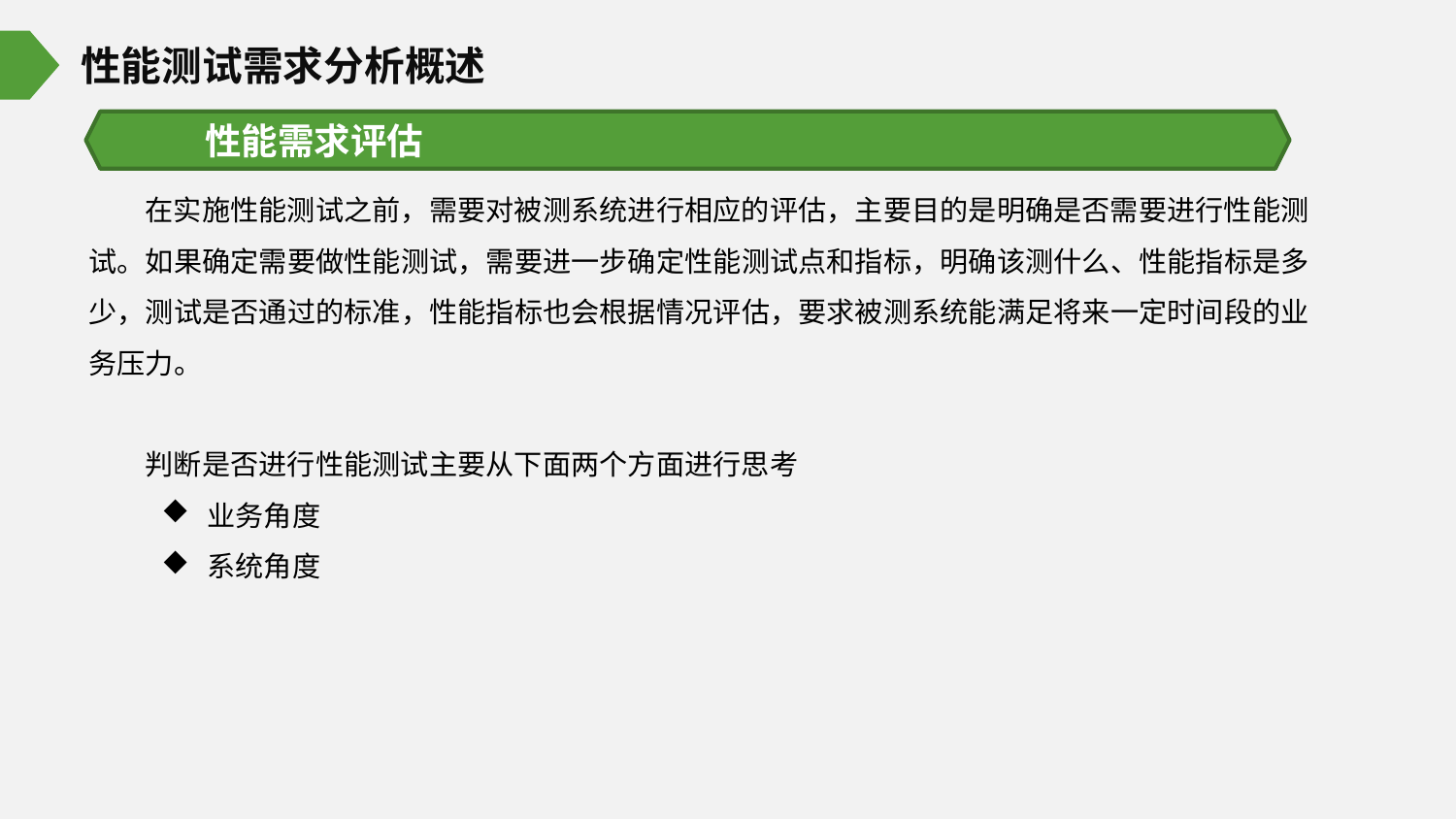

性能测试需求分析概述
性能需求评估
在实施性能测试之前，需要对被测系统进行相应的评估，主要目的是明确是否需要进行性能测试。如果确定需要做性能测试，需要进一步确定性能测试点和指标，明确该测什么、性能指标是多少，测试是否通过的标准，性能指标也会根据情况评估，要求被测系统能满足将来一定时间段的业务压力。

判断是否进行性能测试主要从下面两个方面进行思考
业务角度
系统角度